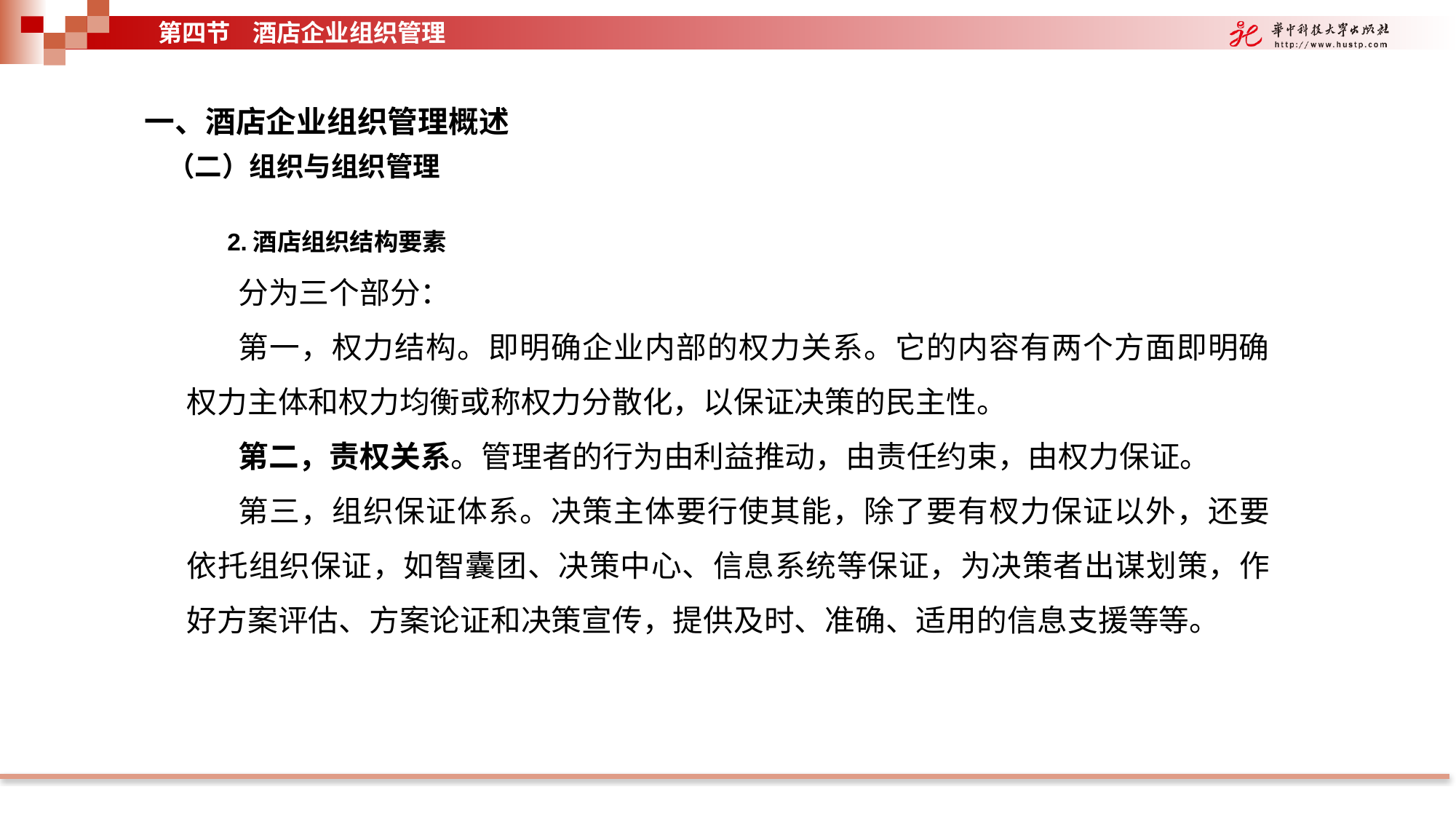

第四节    酒店企业组织管理
一、酒店企业组织管理概述
（二）组织与组织管理
      2.酒店组织结构要素
分为三个部分：
第一，权力结构。即明确企业内部的权力关系。它的内容有两个方面即明确权力主体和权力均衡或称权力分散化，以保证决策的民主性。
第二，责权关系。管理者的行为由利益推动，由责任约束，由权力保证。
第三，组织保证体系。决策主体要行使其能，除了要有杈力保证以外，还要依托组织保证，如智囊团、决策中心、信息系统等保证，为决策者出谋划策，作好方案评估、方案论证和决策宣传，提供及时、准确、适用的信息支援等等。